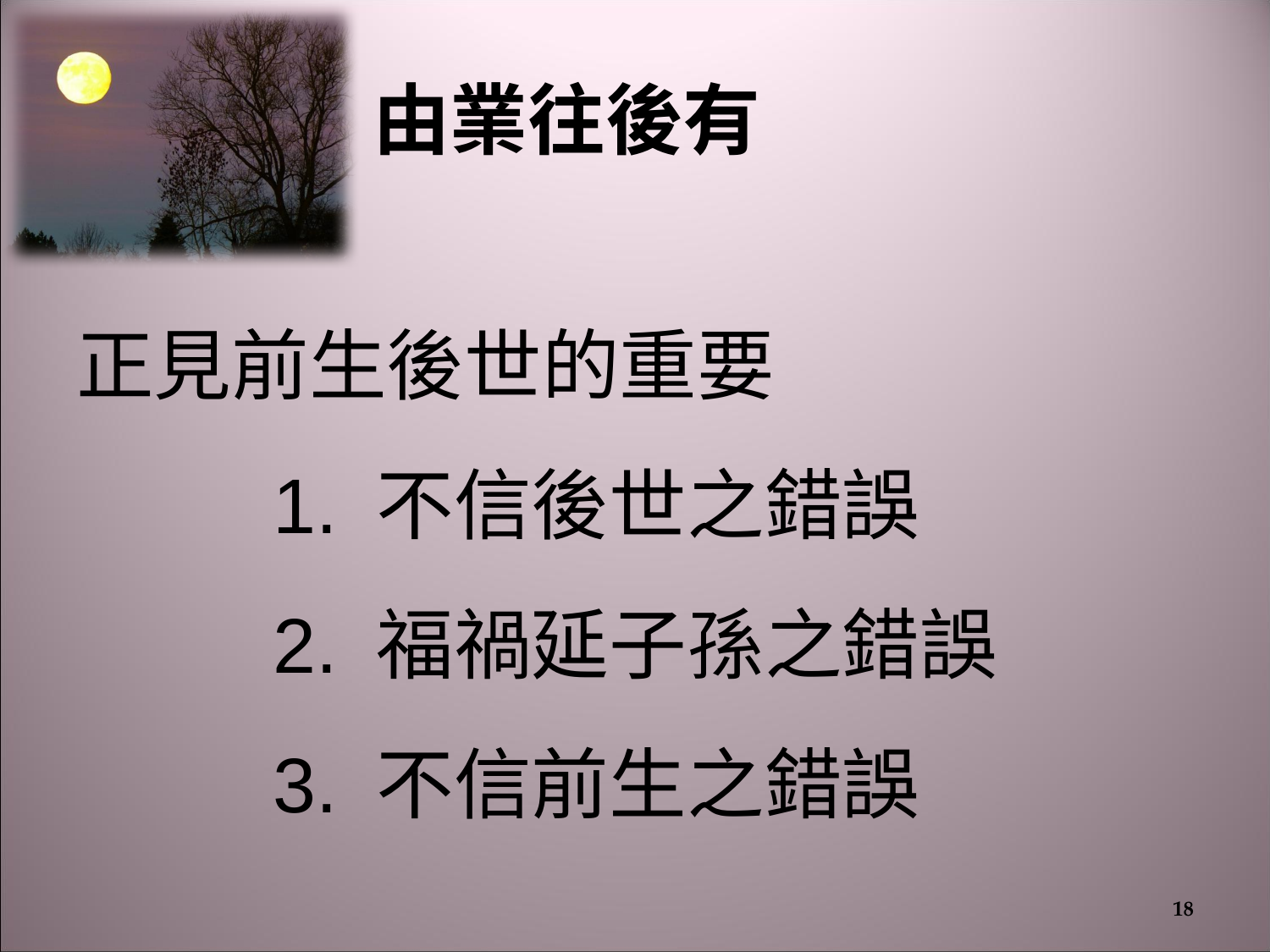

# 由業往後有
正見前生後世的重要
不信後世之錯誤
福禍延子孫之錯誤
不信前生之錯誤
18